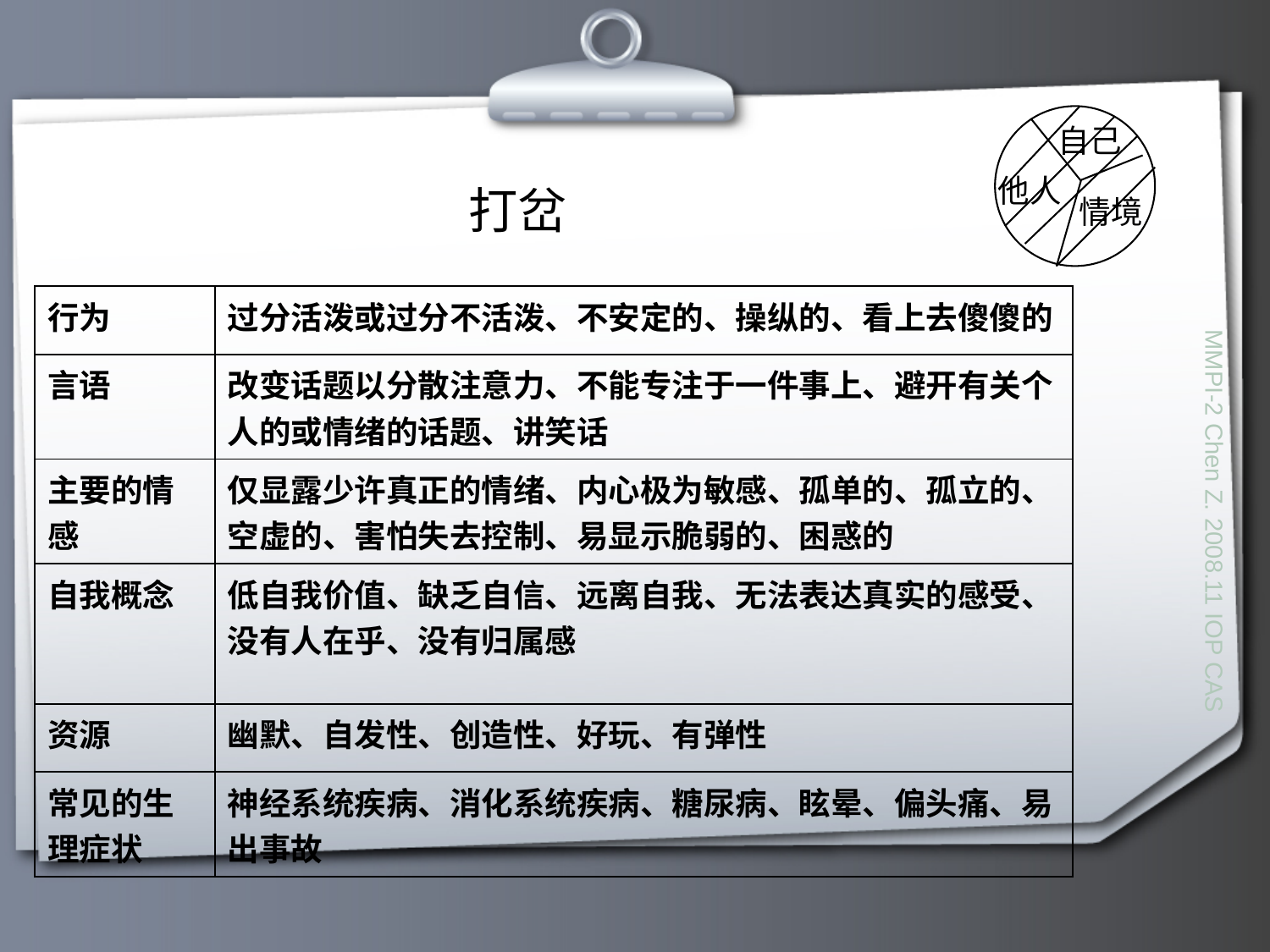

自己
他人
情境
打岔
| 行为 | 过分活泼或过分不活泼、不安定的、操纵的、看上去傻傻的 |
| --- | --- |
| 言语 | 改变话题以分散注意力、不能专注于一件事上、避开有关个人的或情绪的话题、讲笑话 |
| 主要的情感 | 仅显露少许真正的情绪、内心极为敏感、孤单的、孤立的、空虚的、害怕失去控制、易显示脆弱的、困惑的 |
| 自我概念 | 低自我价值、缺乏自信、远离自我、无法表达真实的感受、没有人在乎、没有归属感 |
| 资源 | 幽默、自发性、创造性、好玩、有弹性 |
| 常见的生理症状 | 神经系统疾病、消化系统疾病、糖尿病、眩晕、偏头痛、易出事故 |